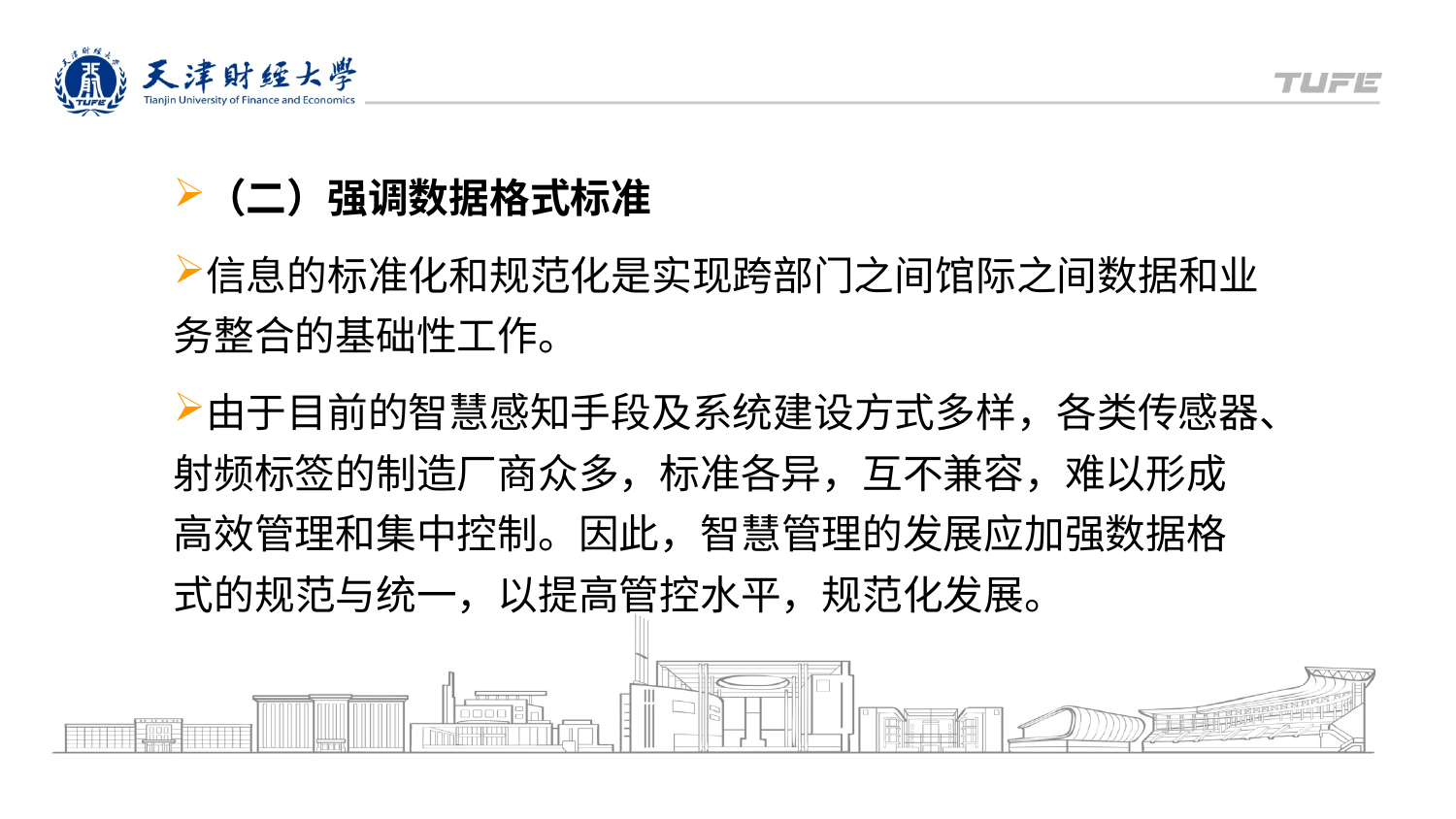

（二）强调数据格式标准
信息的标准化和规范化是实现跨部门之间馆际之间数据和业务整合的基础性工作。
由于目前的智慧感知手段及系统建设方式多样，各类传感器、射频标签的制造厂商众多，标准各异，互不兼容，难以形成高效管理和集中控制。因此，智慧管理的发展应加强数据格式的规范与统一，以提高管控水平，规范化发展。
XXXX年X月X日